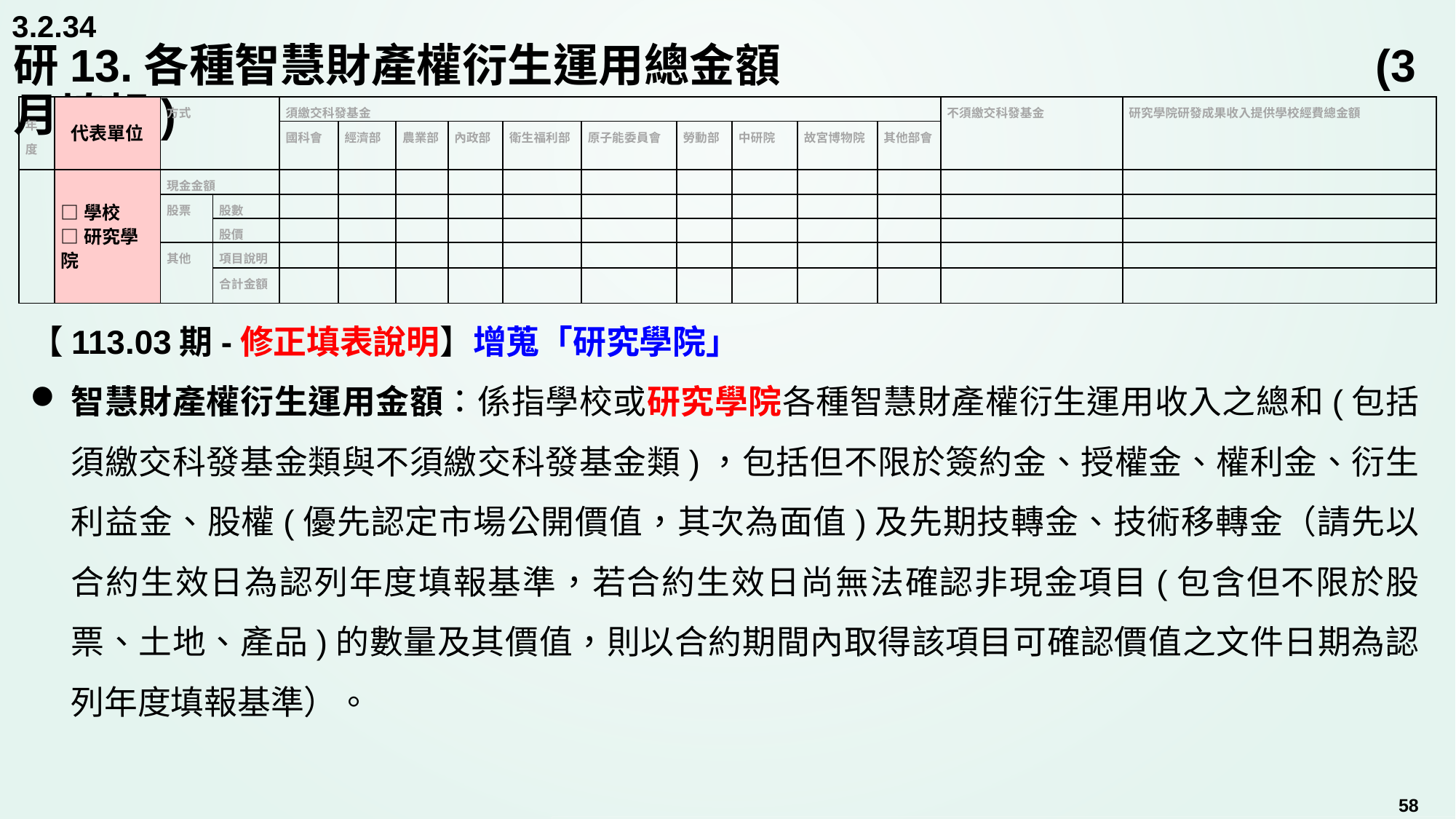

3.2.34
# 研13.各種智慧財產權衍生運用總金額		     		    	    (3月填報)
| 年度 | 代表單位 | 方式 |  | 須繳交科發基金 |  |  |  |  |  |  |  |  |  | 不須繳交科發基金 | 研究學院研發成果收入提供學校經費總金額 |
| --- | --- | --- | --- | --- | --- | --- | --- | --- | --- | --- | --- | --- | --- | --- | --- |
|  |  |  |  | 國科會 | 經濟部 | 農業部 | 內政部 | 衛生福利部 | 原子能委員會 | 勞動部 | 中研院 | 故宮博物院 | 其他部會 |  |  |
|  | □學校 □研究學院 | 現金金額 |  |  |  |  |  |  |  |  |  |  |  |  |  |
|  |  | 股票 | 股數 |  |  |  |  |  |  |  |  |  |  |  |  |
|  |  |  | 股價 |  |  |  |  |  |  |  |  |  |  |  |  |
|  |  | 其他 | 項目說明 |  |  |  |  |  |  |  |  |  |  |  |  |
|  |  |  | 合計金額 |  |  |  |  |  |  |  |  |  |  |  |  |
【113.03期-修正填表說明】增蒐「研究學院」
智慧財產權衍生運用金額：係指學校或研究學院各種智慧財產權衍生運用收入之總和(包括須繳交科發基金類與不須繳交科發基金類)，包括但不限於簽約金、授權金、權利金、衍生利益金、股權(優先認定市場公開價值，其次為面值)及先期技轉金、技術移轉金（請先以合約生效日為認列年度填報基準，若合約生效日尚無法確認非現金項目(包含但不限於股票、土地、產品)的數量及其價值，則以合約期間內取得該項目可確認價值之文件日期為認列年度填報基準）。